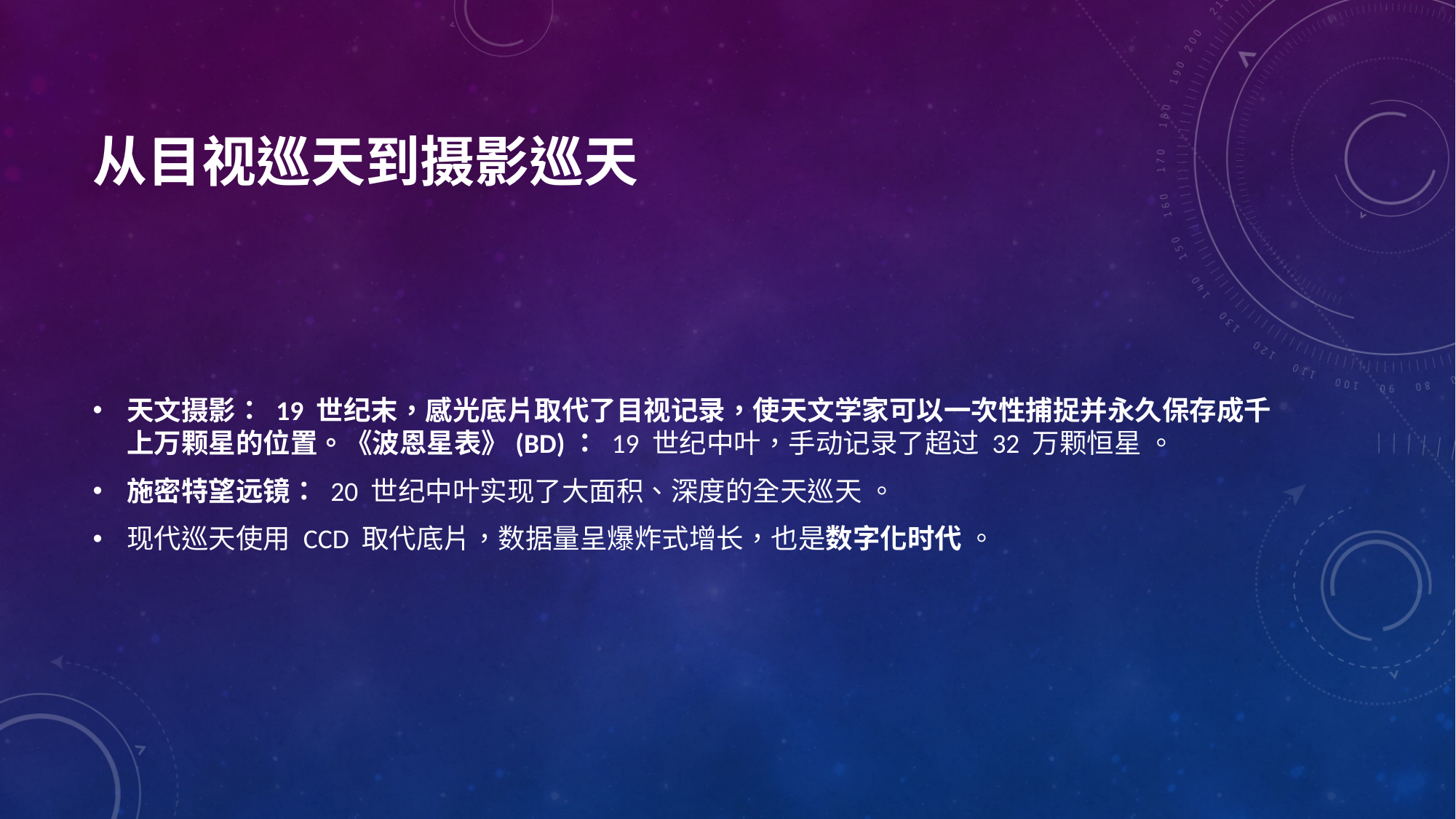

# 从目视巡天到摄影巡天
天文摄影： 19 世纪末，感光底片取代了目视记录，使天文学家可以一次性捕捉并永久保存成千上万颗星的位置。《波恩星表》(BD)： 19 世纪中叶，手动记录了超过 32 万颗恒星 。
施密特望远镜： 20 世纪中叶实现了大面积、深度的全天巡天 。
现代巡天使用 CCD 取代底片，数据量呈爆炸式增长，也是数字化时代 。